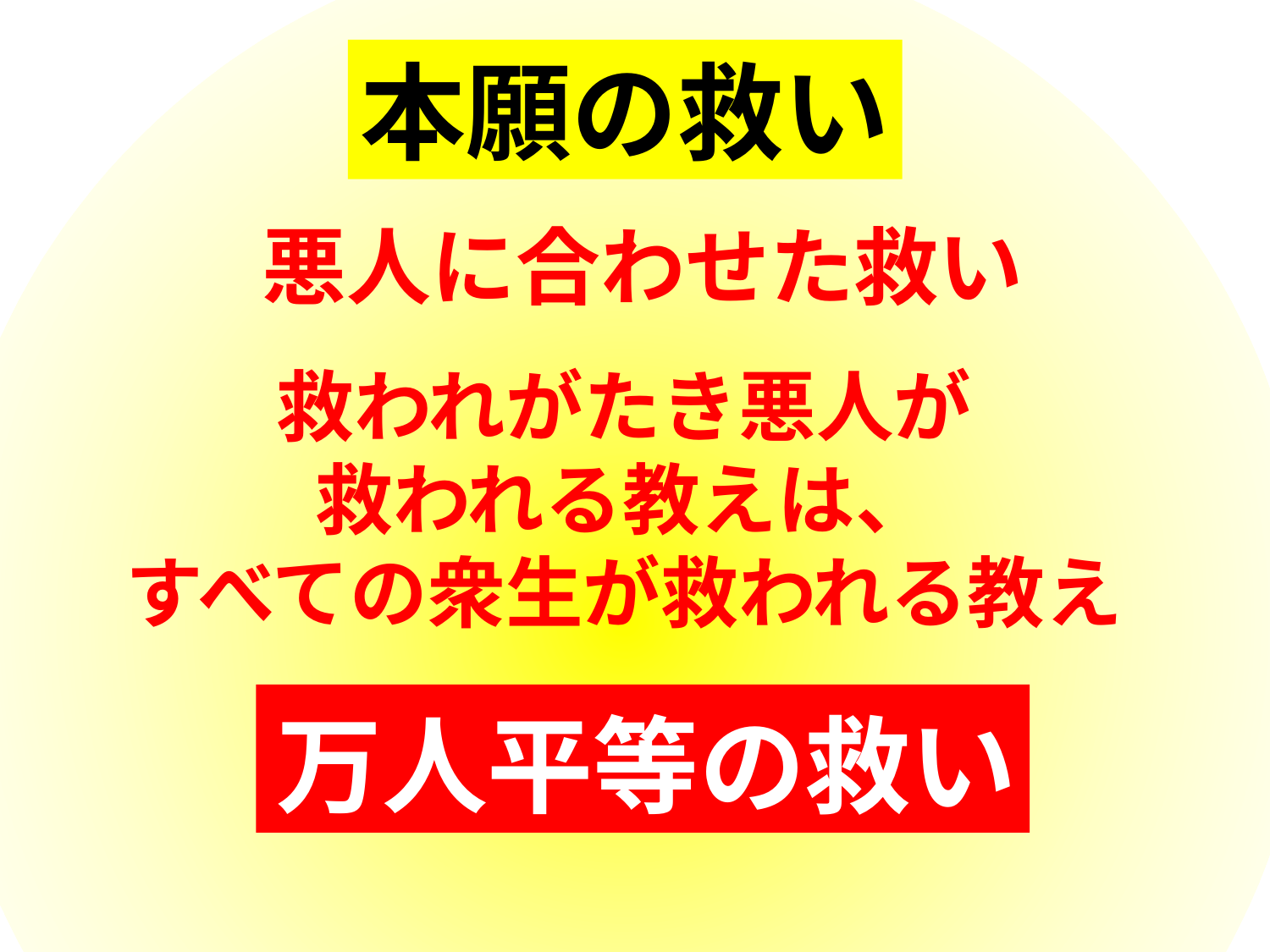

本願の救い
悪人に合わせた救い
救われがたき悪人が
救われる教えは、
すべての衆生が救われる教え
万人平等の救い